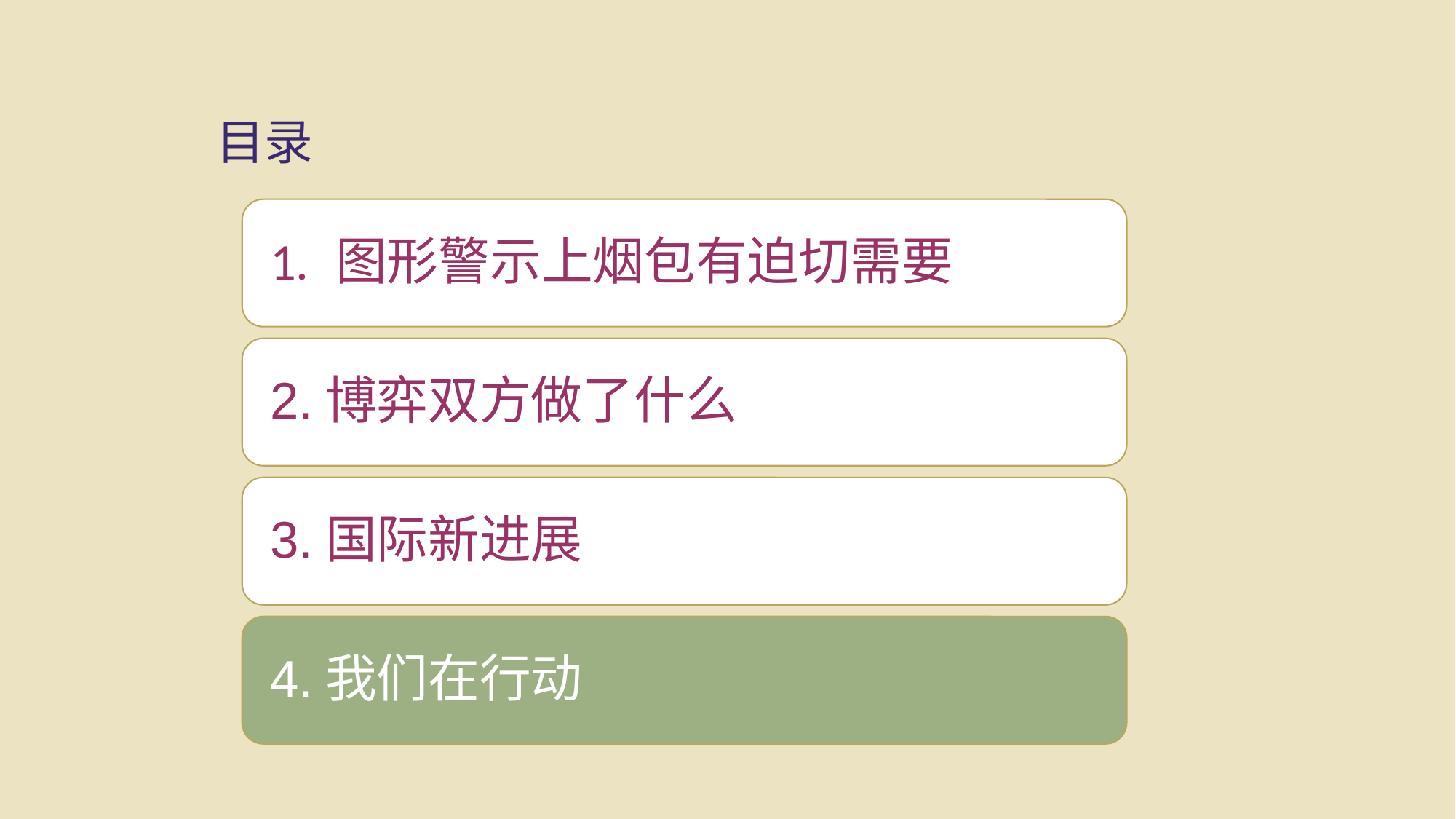

目录
1. 图形警示上烟包有迫切需要
2.博弈双方做了什么
3.国际新进展
4.我们在行动